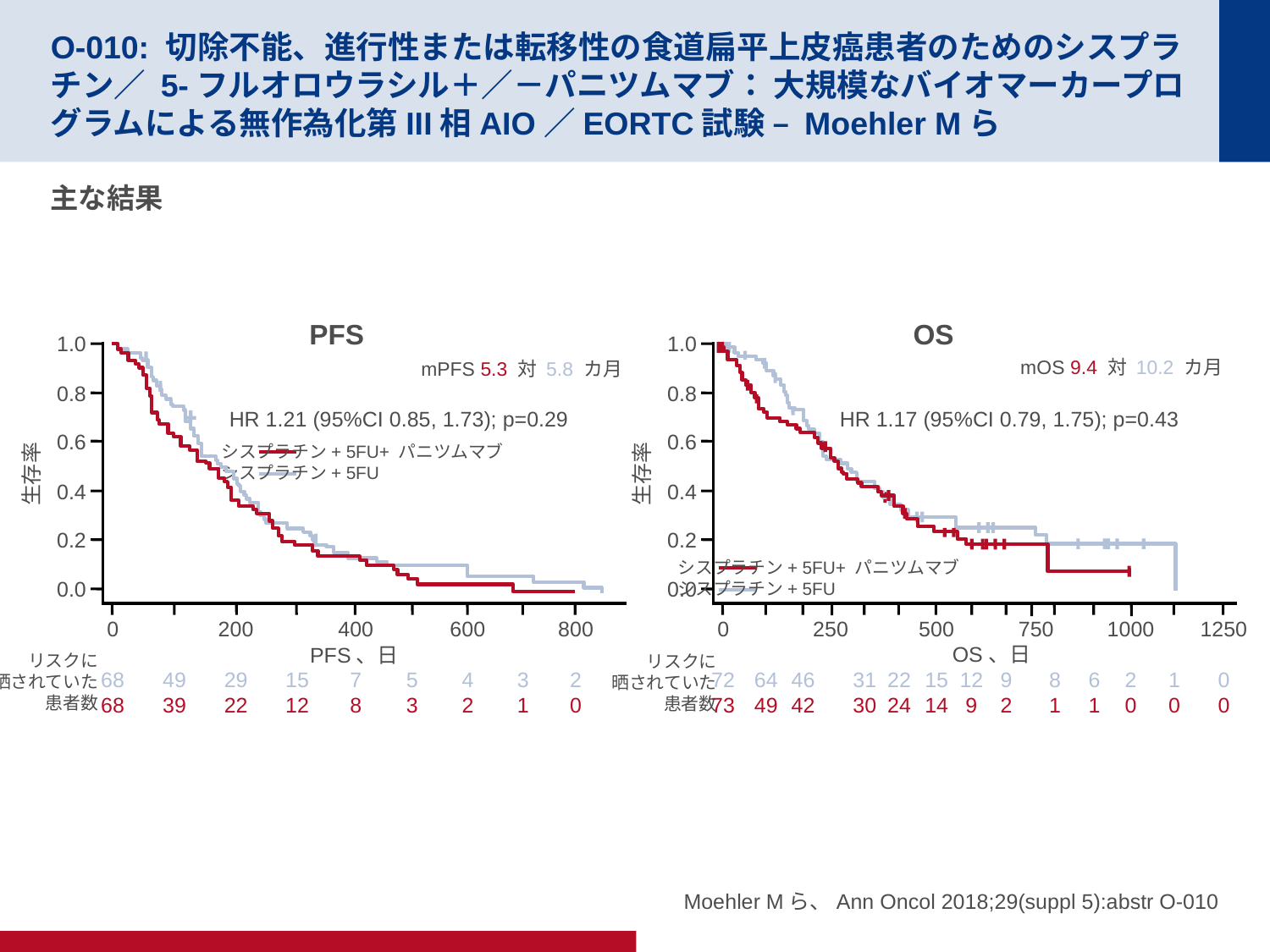

# O-010: 切除不能、進行性または転移性の食道扁平上皮癌患者のためのシスプラチン／ 5-フルオロウラシル＋／－パニツムマブ： 大規模なバイオマーカープログラムによる無作為化第III相AIO／EORTC試験 – Moehler Mら
主な結果

PFS
1.0

mPFS 5.3 対 5.8 カ月

0.8

HR 1.21 (95%CI 0.85, 1.73); p=0.29

0.6
シスプラチン+ 5FU+ パニツムマブ
シスプラチン+ 5FU

生存率
0.4

0.2

0.0

15
12

400

7
8

600

4
2

3
1

800

2
0

0

68
68

49
39
200

29
22

5
3
リスクに
晒されていた
患者数
PFS、日
OS
1.0

mOS 9.4 対 10.2 カ月
0.8

HR 1.17 (95%CI 0.79, 1.75); p=0.43
0.6

生存率
0.4

0.2

シスプラチン+ 5FU+ パニツムマブ
シスプラチン+ 5FU
0.0

500

15
14

64
49

46
42

31
30

22
24

9
2

8
1

6
1

1
0

1250

0
0

250

0

72
73

12
9
750
1000

2
0
OS、日
リスクに
晒されていた
患者数
Moehler Mら、Ann Oncol 2018;29(suppl 5):abstr O-010